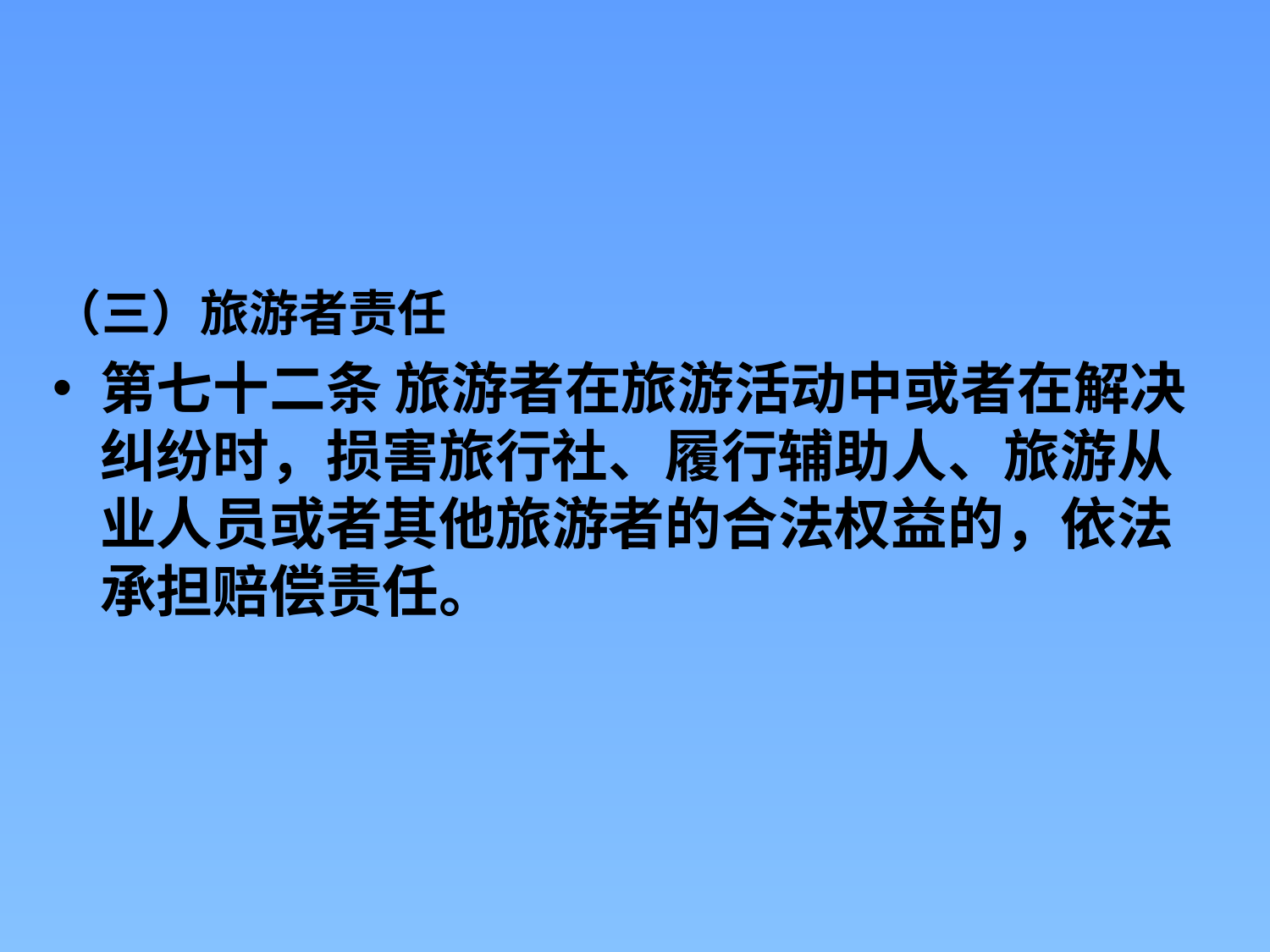

#

（三）旅游者责任
第七十二条 旅游者在旅游活动中或者在解决纠纷时，损害旅行社、履行辅助人、旅游从业人员或者其他旅游者的合法权益的，依法承担赔偿责任。